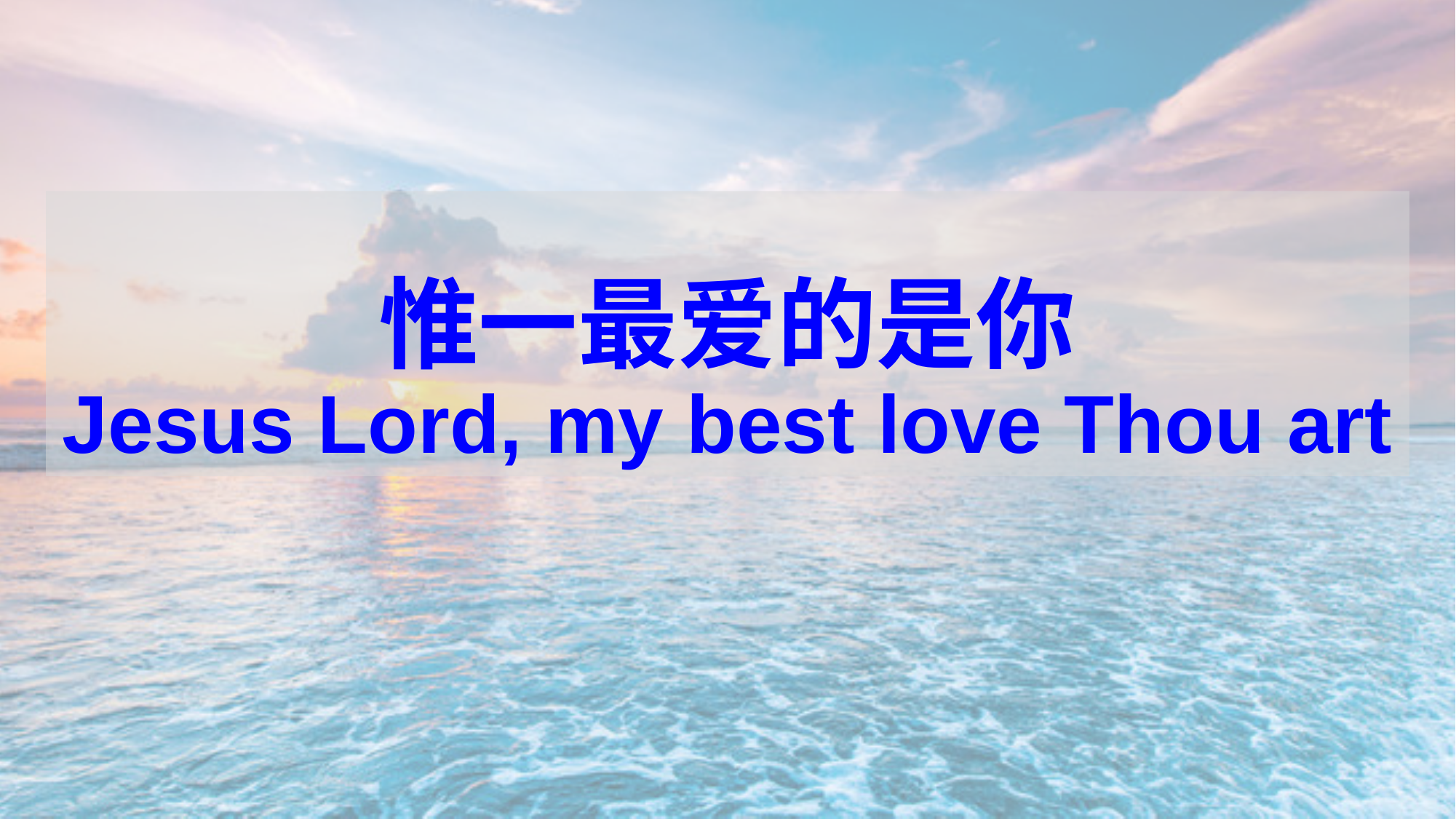

# 惟一最爱的是你 Jesus Lord, my best love Thou art